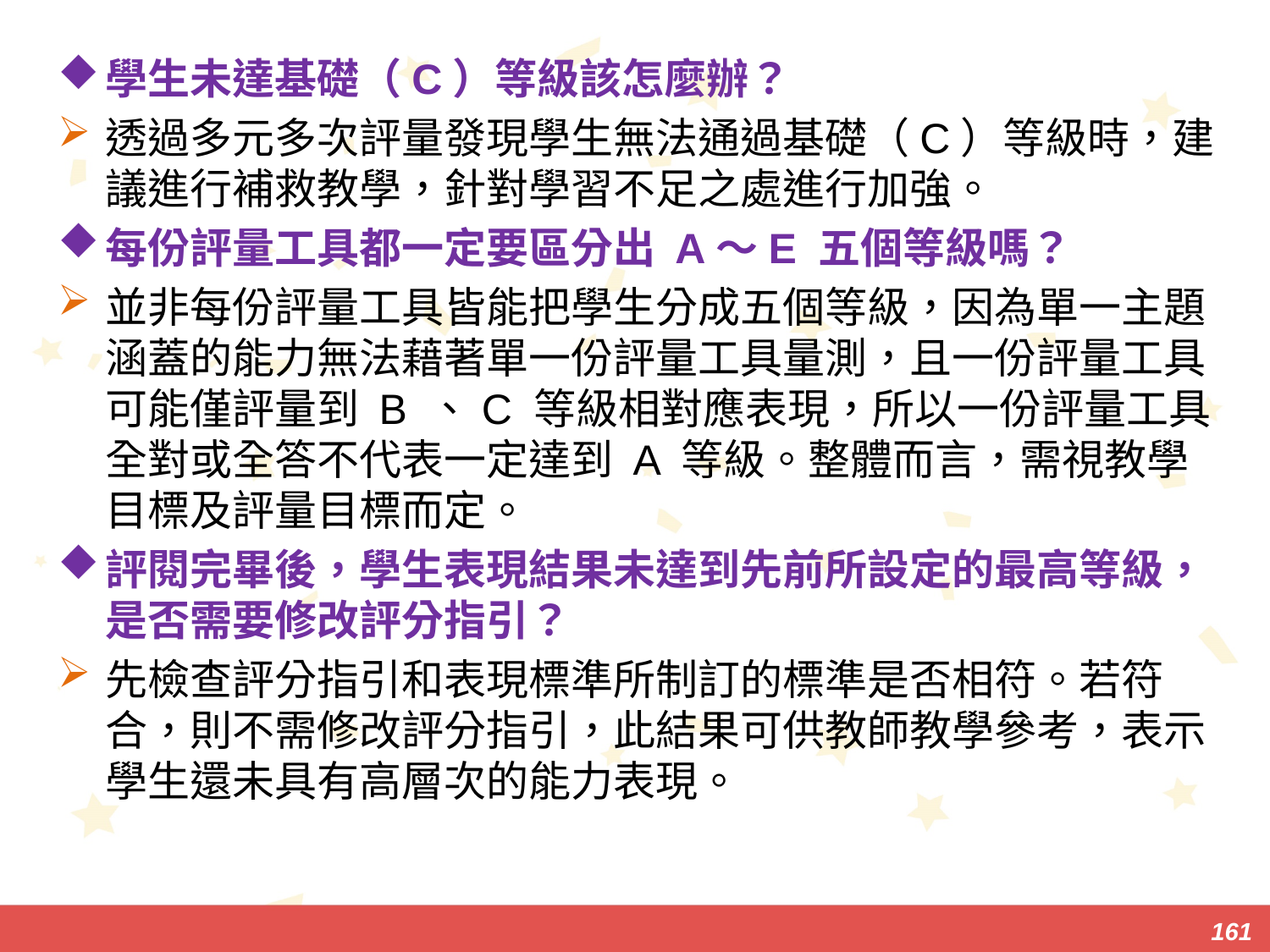

學生未達基礎（C）等級該怎麼辦？
透過多元多次評量發現學生無法通過基礎（C）等級時，建議進行補救教學，針對學習不足之處進行加強。
每份評量工具都一定要區分出 A～E 五個等級嗎？
並非每份評量工具皆能把學生分成五個等級，因為單一主題涵蓋的能力無法藉著單一份評量工具量測，且一份評量工具可能僅評量到 B 、C 等級相對應表現，所以一份評量工具全對或全答不代表一定達到 A 等級。整體而言，需視教學目標及評量目標而定。
評閱完畢後，學生表現結果未達到先前所設定的最高等級，是否需要修改評分指引？
先檢查評分指引和表現標準所制訂的標準是否相符。若符合，則不需修改評分指引，此結果可供教師教學參考，表示學生還未具有高層次的能力表現。

161